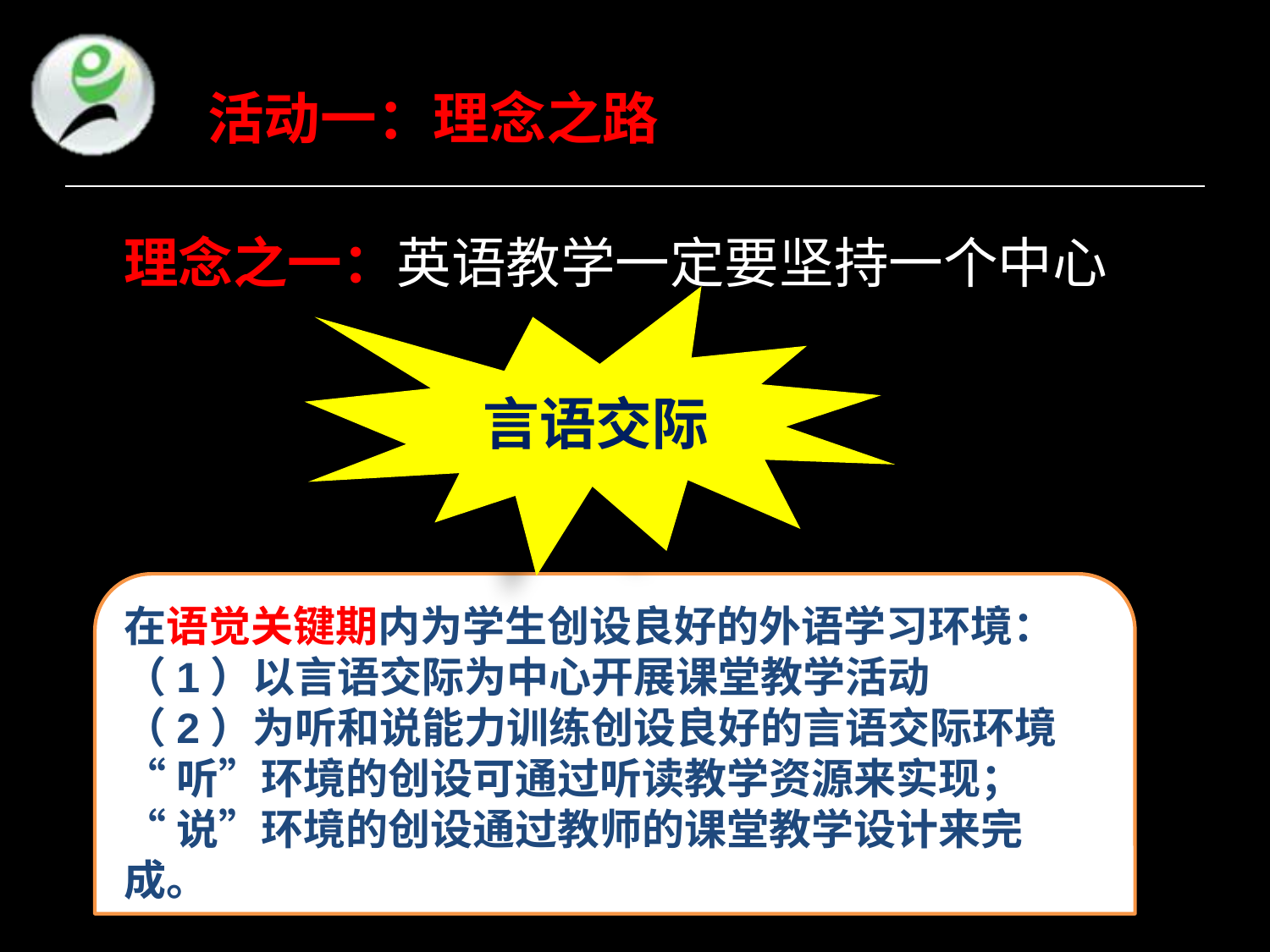

活动一：理念之路
理念之一：英语教学一定要坚持一个中心

言语交际
在语觉关键期内为学生创设良好的外语学习环境：
（1）以言语交际为中心开展课堂教学活动
（2）为听和说能力训练创设良好的言语交际环境
“听”环境的创设可通过听读教学资源来实现；
“说”环境的创设通过教师的课堂教学设计来完成。